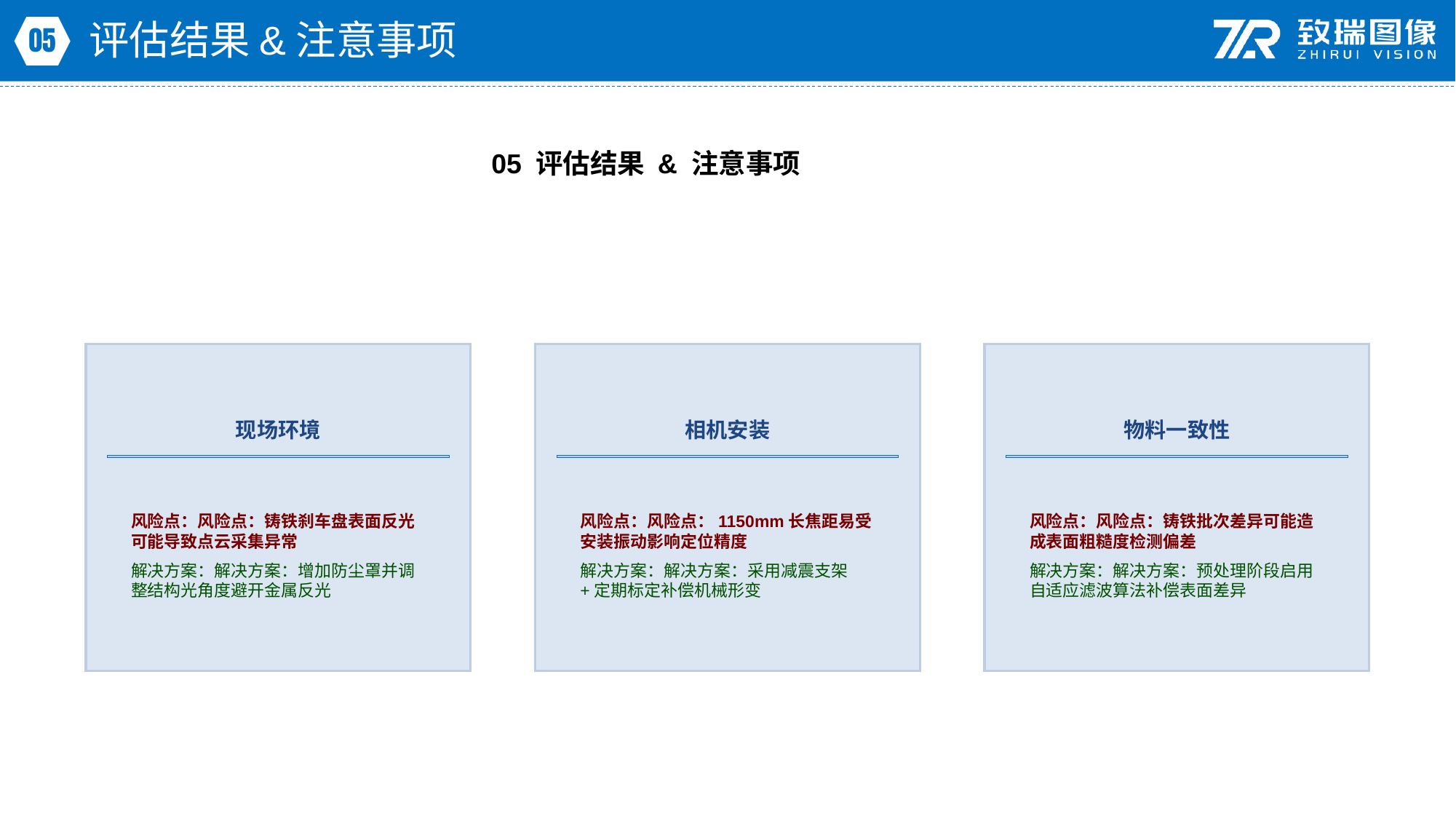

评估结果&注意事项
05

05 评估结果 & 注意事项

现场环境

相机安装

物料一致性

风险点：风险点：铸铁刹车盘表面反光可能导致点云采集异常
解决方案：解决方案：增加防尘罩并调整结构光角度避开金属反光

风险点：风险点：1150mm长焦距易受安装振动影响定位精度
解决方案：解决方案：采用减震支架+定期标定补偿机械形变

风险点：风险点：铸铁批次差异可能造成表面粗糙度检测偏差
解决方案：解决方案：预处理阶段启用自适应滤波算法补偿表面差异